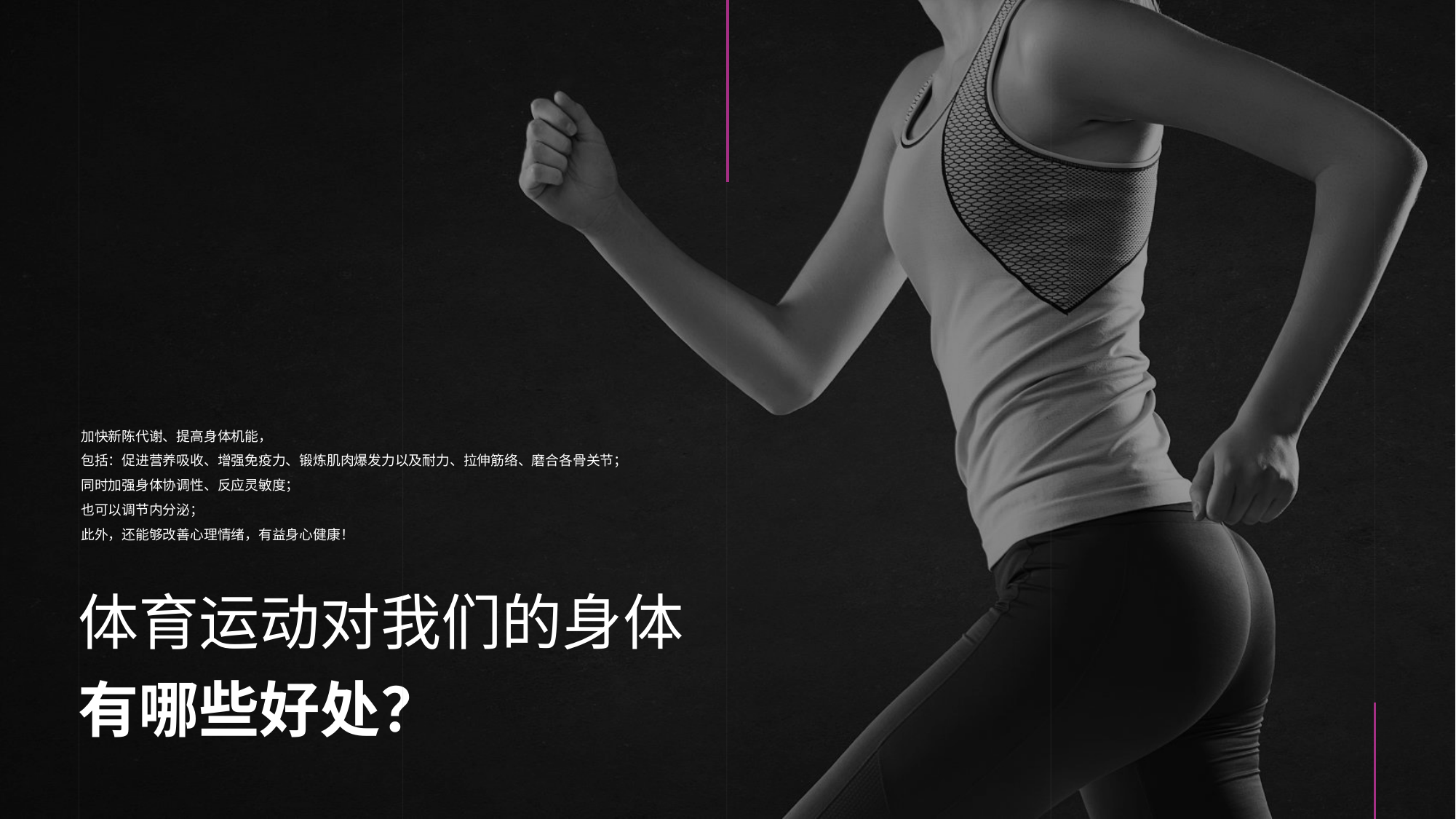

加快新陈代谢、提高身体机能，
包括：促进营养吸收、增强免疫力、锻炼肌肉爆发力以及耐力、拉伸筋络、磨合各骨关节；
同时加强身体协调性、反应灵敏度；
也可以调节内分泌；
此外，还能够改善心理情绪，有益身心健康！
体育运动对我们的身体有哪些好处？